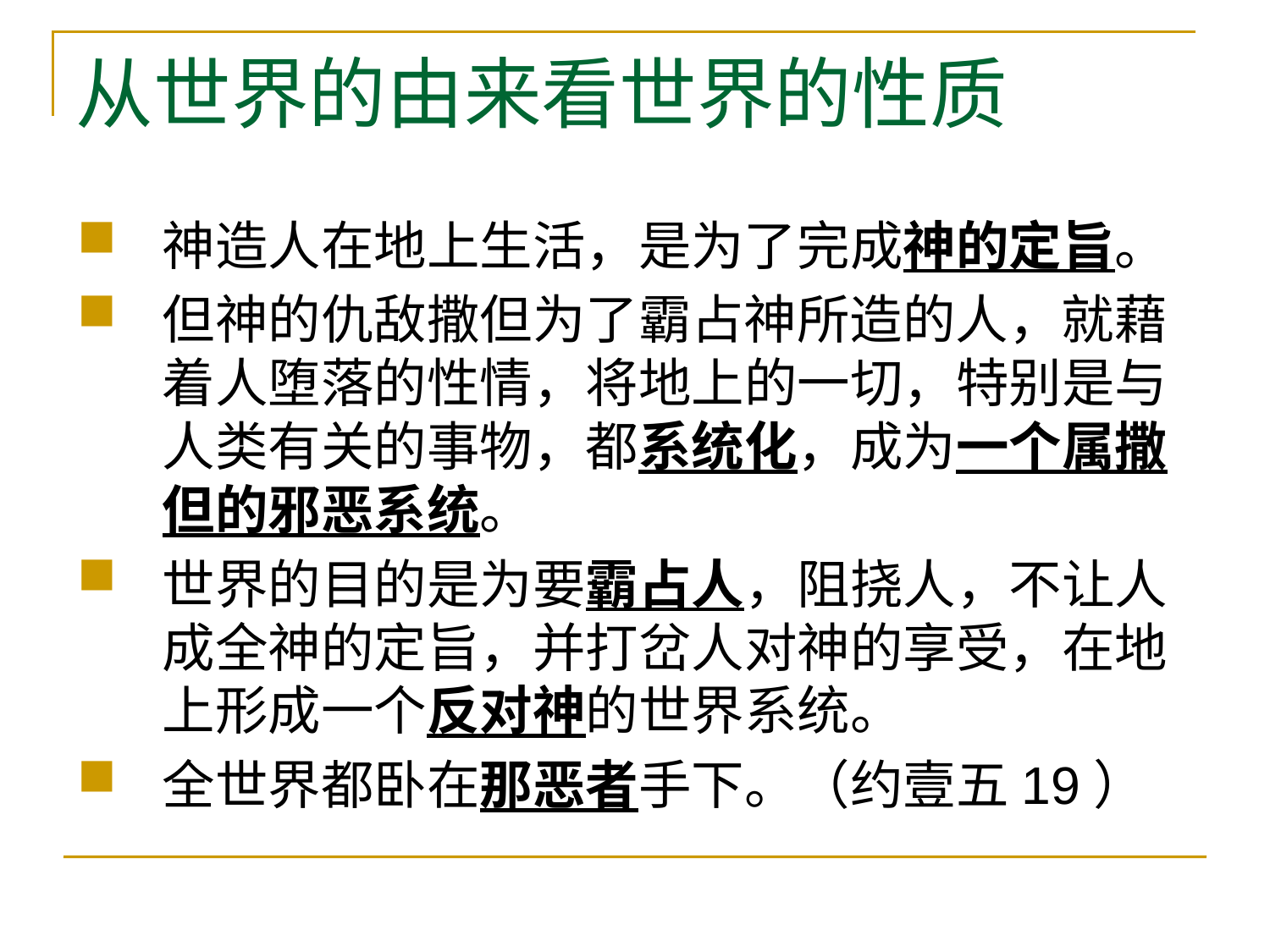

# 从世界的由来看世界的性质
神造人在地上生活，是为了完成神的定旨。
但神的仇敌撒但为了霸占神所造的人，就藉着人堕落的性情，将地上的一切，特别是与人类有关的事物，都系统化，成为一个属撒但的邪恶系统。
世界的目的是为要霸占人，阻挠人，不让人成全神的定旨，并打岔人对神的享受，在地上形成一个反对神的世界系统。
全世界都卧在那恶者手下。（约壹五19）